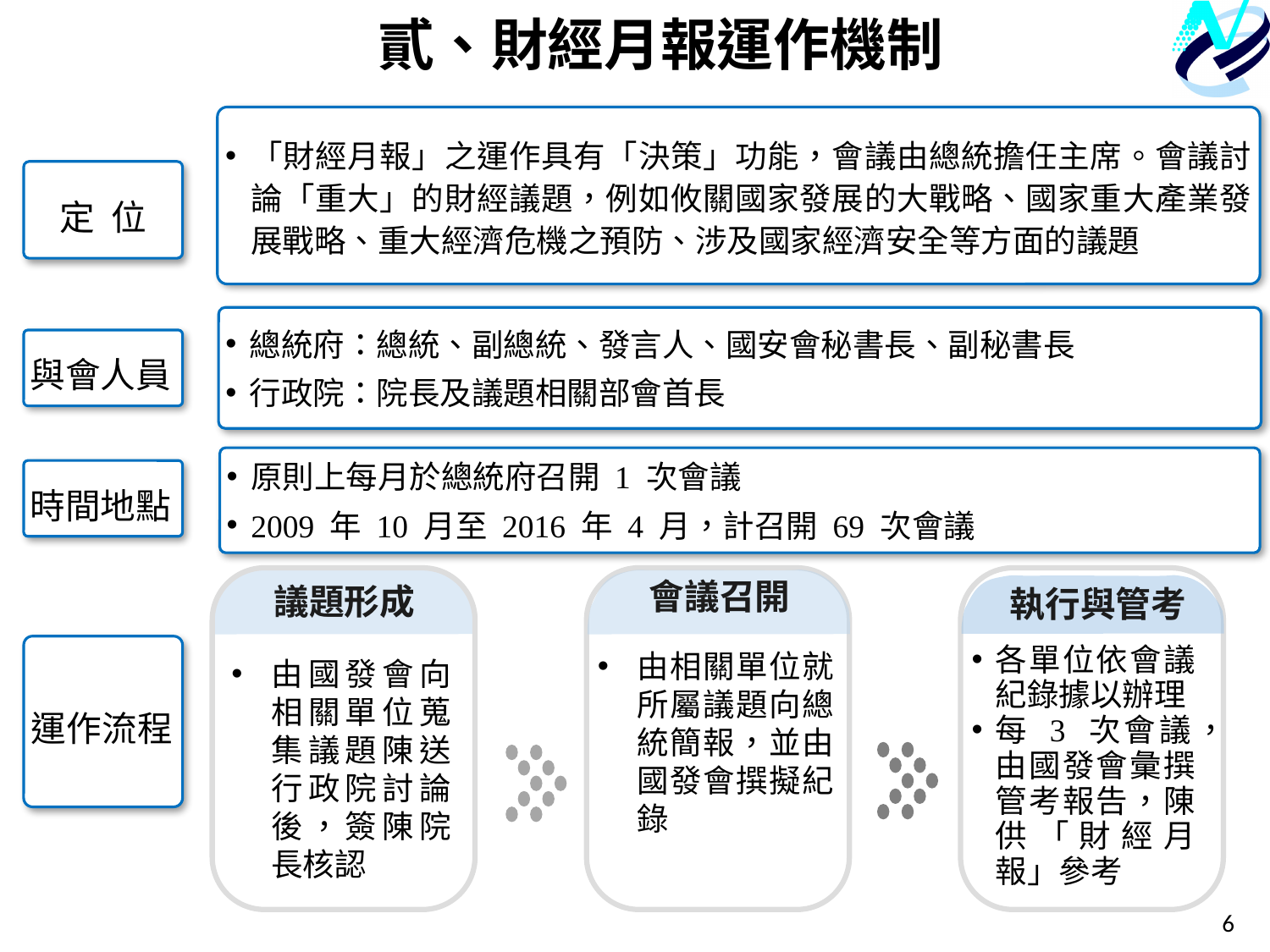

貳、財經月報運作機制
「財經月報」之運作具有「決策」功能，會議由總統擔任主席。會議討論「重大」的財經議題，例如攸關國家發展的大戰略、國家重大產業發展戰略、重大經濟危機之預防、涉及國家經濟安全等方面的議題
定  位
總統府：總統、副總統、發言人、國安會秘書長、副秘書長
行政院：院長及議題相關部會首長
與會人員
原則上每月於總統府召開 1 次會議
2009 年 10 月至 2016 年 4 月，計召開 69 次會議
時間地點

各單位依會議紀錄據以辦理
每 3 次會議，由國發會彙撰管考報告，陳供「財經月報」參考
執行與管考

由相關單位就所屬議題向總統簡報，並由國發會撰擬紀錄
會議召開

議題形成
由國發會向相關單位蒐集議題陳送行政院討論後，簽陳院長核認

運作流程